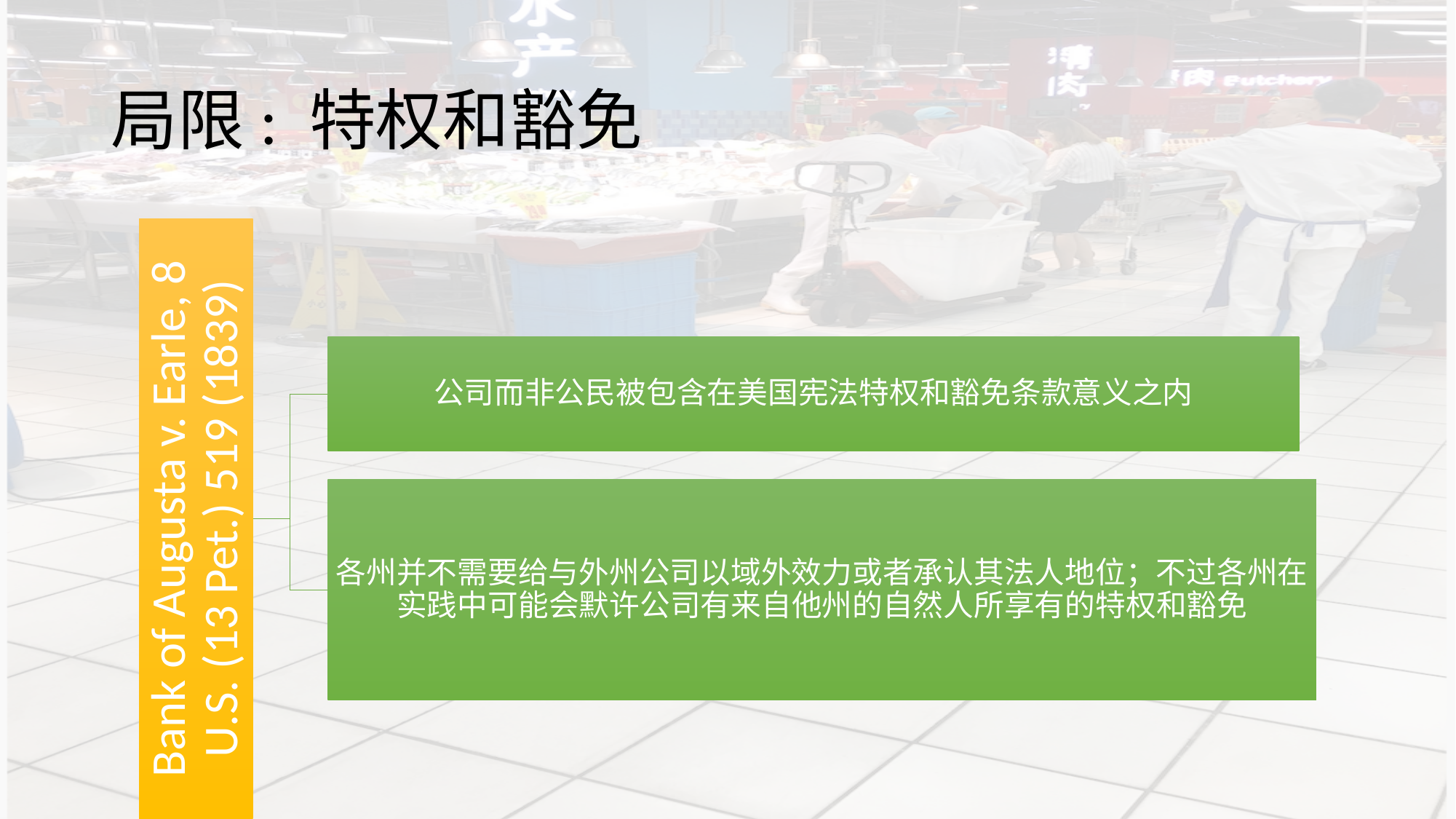

# 局限: 特权和豁免

Bank of Augusta v. Earle, 8 U.S. (13 Pet.) 519 (1839)
公司而非公民被包含在美国宪法特权和豁免条款意义之内
各州并不需要给与外州公司以域外效力或者承认其法人地位；不过各州在实践中可能会默许公司有来自他州的自然人所享有的特权和豁免